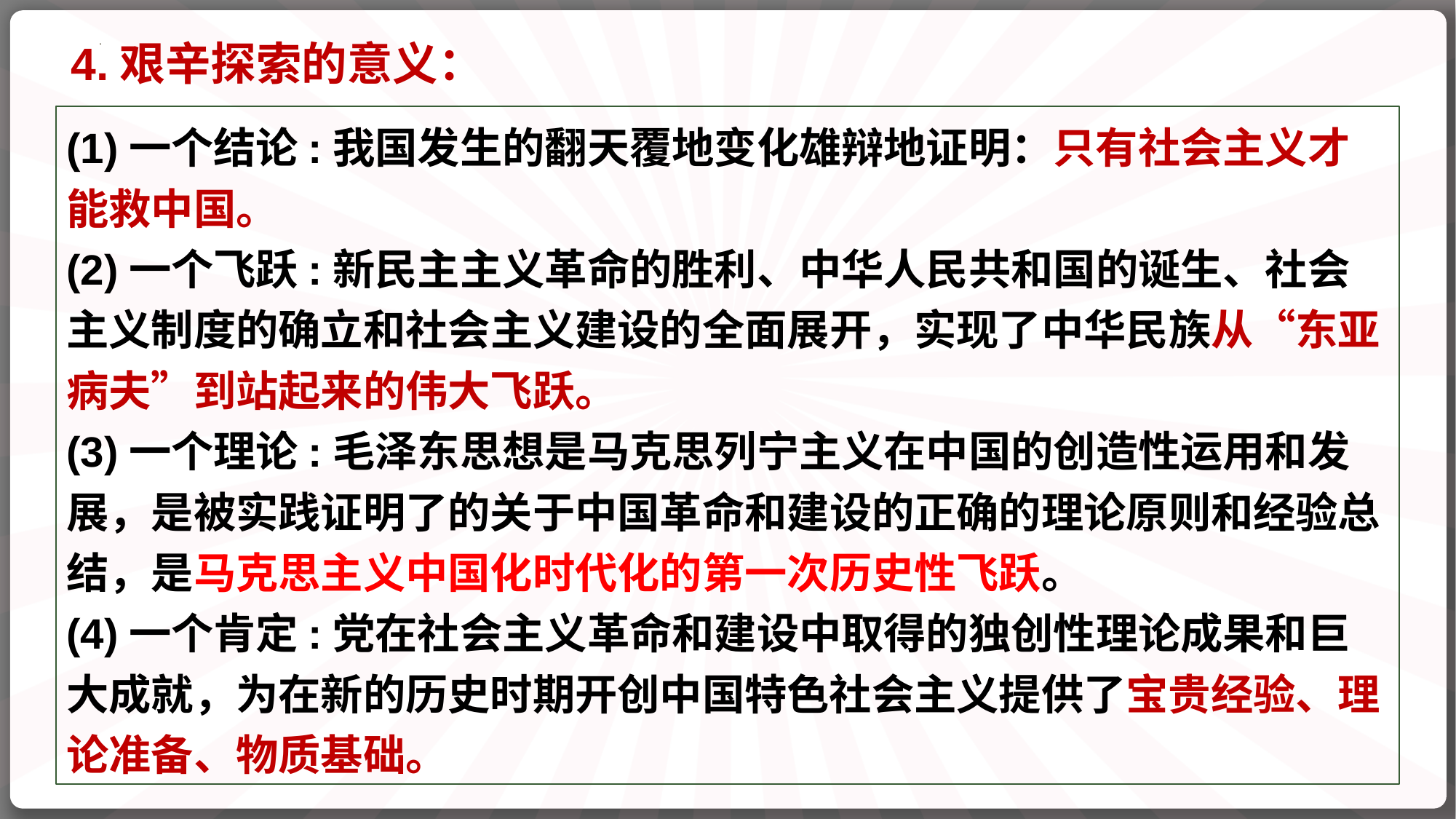

4.艰辛探索的意义：
(1)一个结论:我国发生的翻天覆地变化雄辩地证明：只有社会主义才能救中国。
(2)一个飞跃:新民主主义革命的胜利、中华人民共和国的诞生、社会主义制度的确立和社会主义建设的全面展开，实现了中华民族从“东亚病夫”到站起来的伟大飞跃。
(3)一个理论:毛泽东思想是马克思列宁主义在中国的创造性运用和发展，是被实践证明了的关于中国革命和建设的正确的理论原则和经验总结，是马克思主义中国化时代化的第一次历史性飞跃。
(4)一个肯定:党在社会主义革命和建设中取得的独创性理论成果和巨大成就，为在新的历史时期开创中国特色社会主义提供了宝贵经验、理论准备、物质基础。